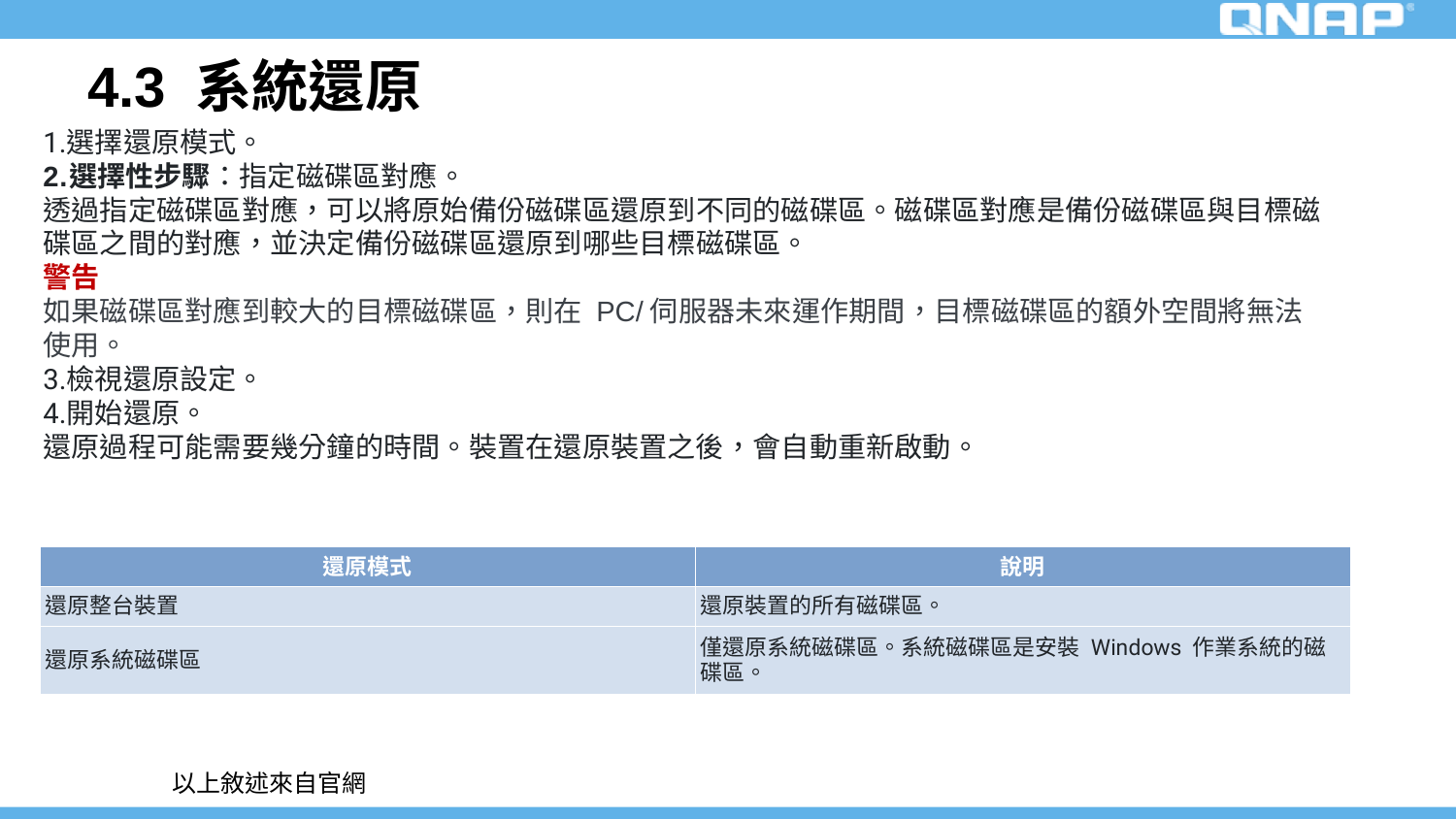

# 4.3 系統還原

選擇還原模式。
選擇性步驟：指定磁碟區對應。
透過指定磁碟區對應，可以將原始備份磁碟區還原到不同的磁碟區。磁碟區對應是備份磁碟區與目標磁碟區之間的對應，並決定備份磁碟區還原到哪些目標磁碟區。
警告
如果磁碟區對應到較大的目標磁碟區，則在 PC/伺服器未來運作期間，目標磁碟區的額外空間將無法使用。
檢視還原設定。
開始還原。
還原過程可能需要幾分鐘的時間。裝置在還原裝置之後，會自動重新啟動。

| 還原模式 | 說明 |
| --- | --- |
| 還原整台裝置 | 還原裝置的所有磁碟區。 |
| 還原系統磁碟區 | 僅還原系統磁碟區。系統磁碟區是安裝 Windows 作業系統的磁碟區。 |
以上敘述來自官網